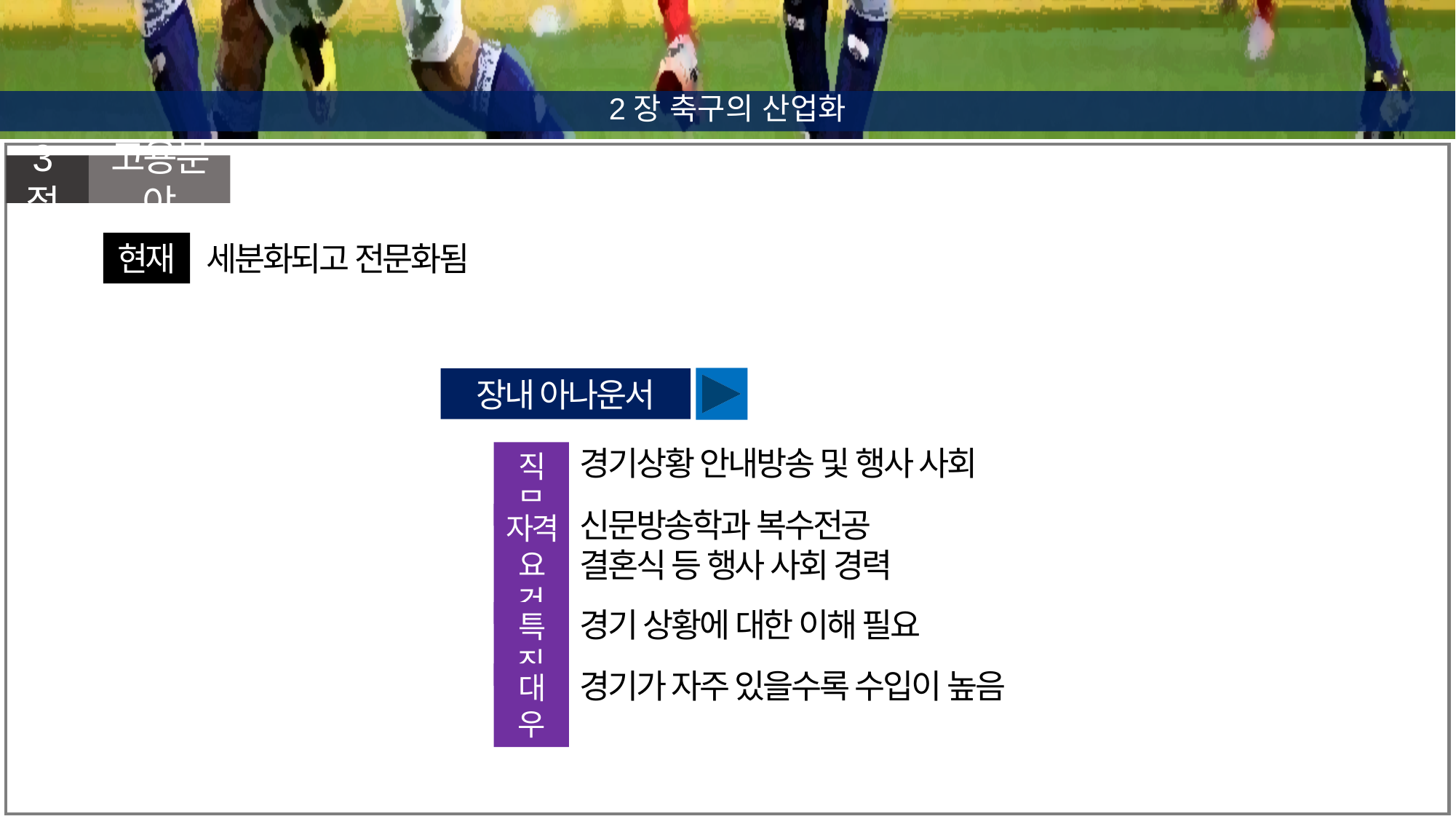

2장 축구의 산업화
3절
고용분야
현재
세분화되고 전문화됨

장내 아나운서
경기상황 안내방송 및 행사 사회
직무
신문방송학과 복수전공
결혼식 등 행사 사회 경력
자격요건
경기 상황에 대한 이해 필요
특징
경기가 자주 있을수록 수입이 높음
대우